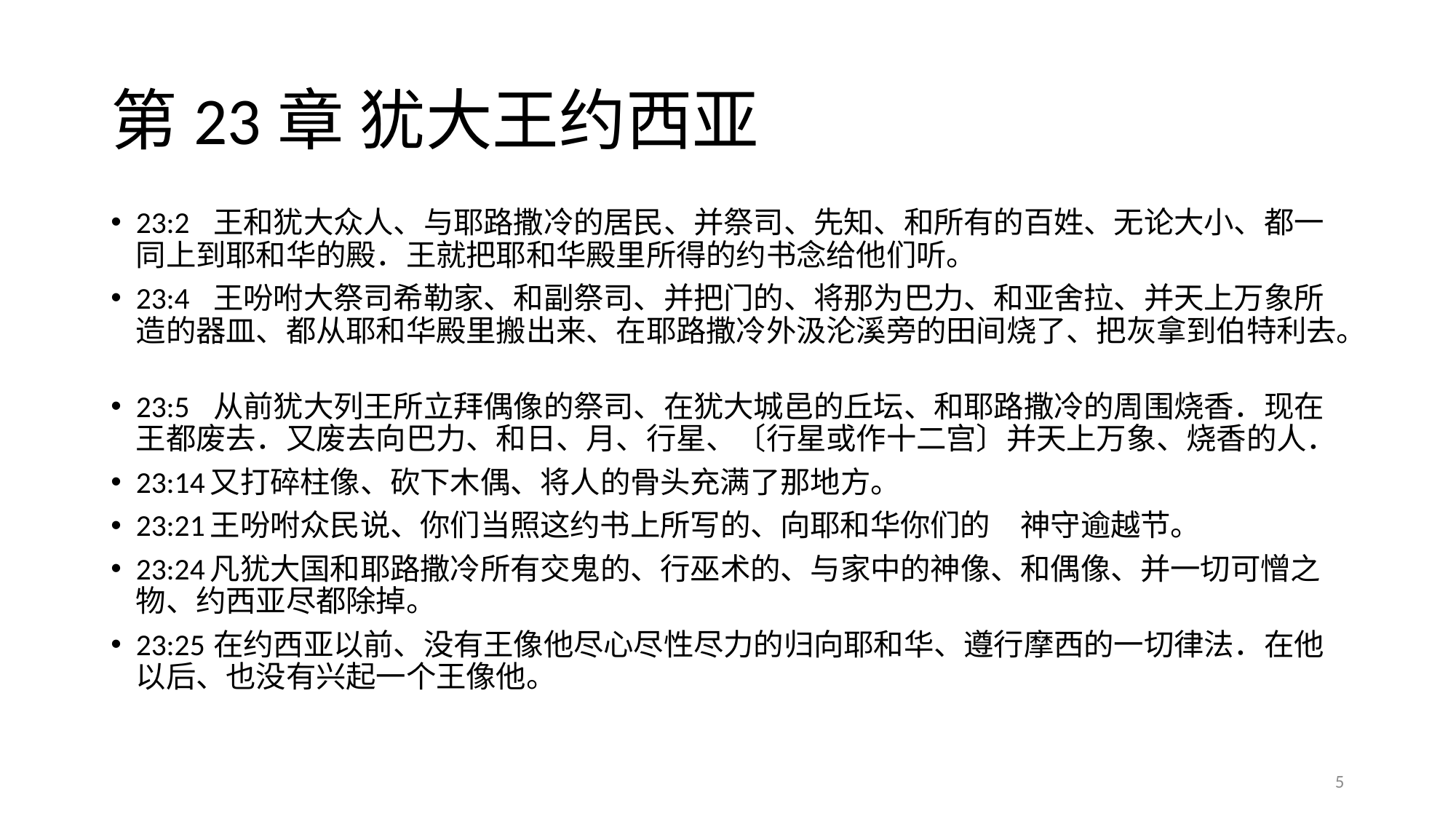

# 第23章 犹大王约西亚
23:2	王和犹大众人、与耶路撒冷的居民、并祭司、先知、和所有的百姓、无论大小、都一同上到耶和华的殿．王就把耶和华殿里所得的约书念给他们听。
23:4	王吩咐大祭司希勒家、和副祭司、并把门的、将那为巴力、和亚舍拉、并天上万象所造的器皿、都从耶和华殿里搬出来、在耶路撒冷外汲沦溪旁的田间烧了、把灰拿到伯特利去。
23:5	从前犹大列王所立拜偶像的祭司、在犹大城邑的丘坛、和耶路撒冷的周围烧香．现在王都废去．又废去向巴力、和日、月、行星、〔行星或作十二宫〕并天上万象、烧香的人．
23:14又打碎柱像、砍下木偶、将人的骨头充满了那地方。
23:21王吩咐众民说、你们当照这约书上所写的、向耶和华你们的　神守逾越节。
23:24凡犹大国和耶路撒冷所有交鬼的、行巫术的、与家中的神像、和偶像、并一切可憎之物、约西亚尽都除掉。
23:25	在约西亚以前、没有王像他尽心尽性尽力的归向耶和华、遵行摩西的一切律法．在他以后、也没有兴起一个王像他。

5